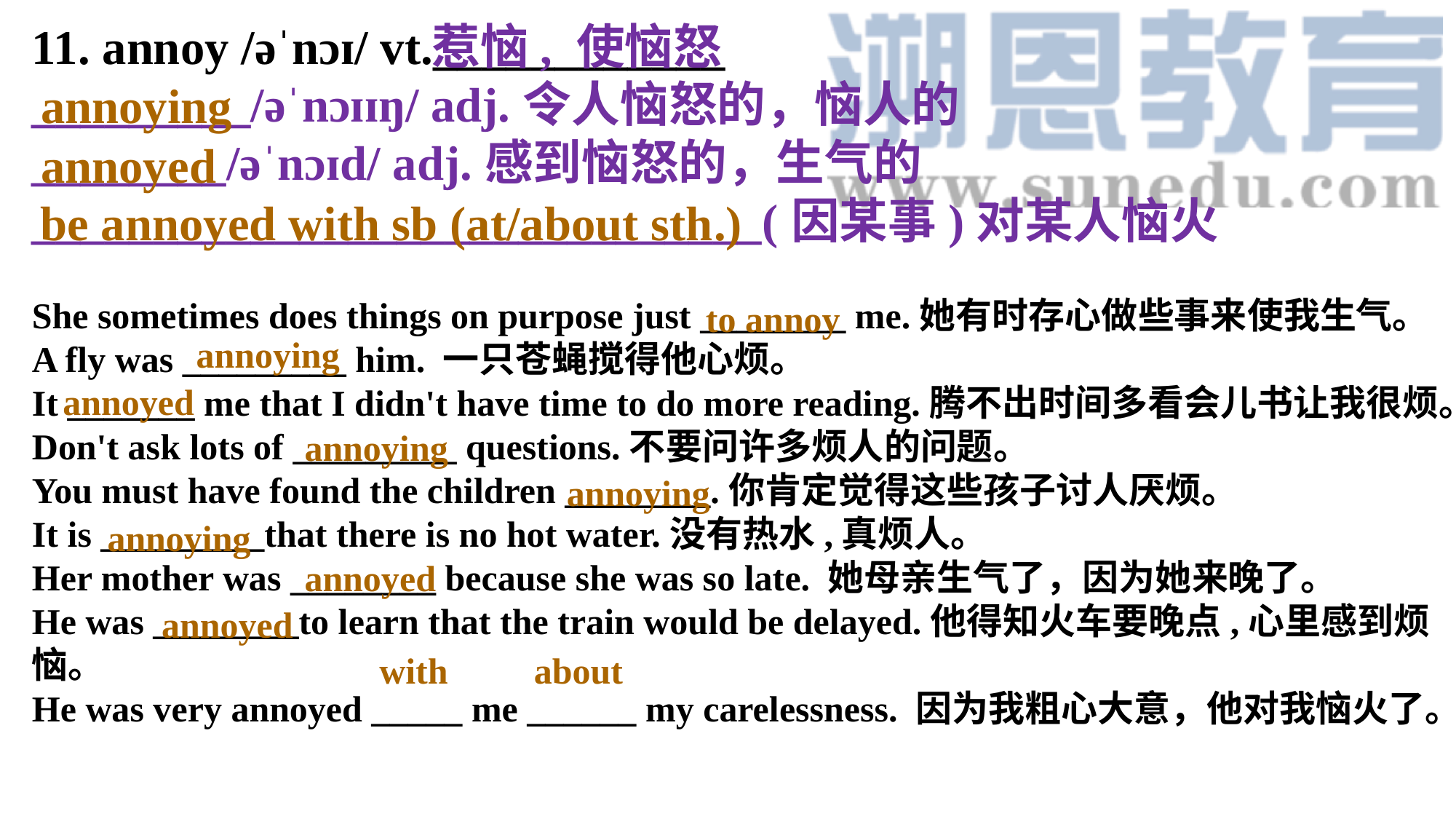

11. annoy /əˈnɔɪ/ vt.____________
_________/əˈnɔɪɪŋ/ adj.令人恼怒的，恼人的
________/əˈnɔɪd/ adj.感到恼怒的，生气的
______________________________(因某事)对某人恼火

She sometimes does things on purpose just ________ me.她有时存心做些事来使我生气。A fly was _________ him. 一只苍蝇搅得他心烦。It _______ me that I didn't have time to do more reading.腾不出时间多看会儿书让我很烦。Don't ask lots of _________ questions.不要问许多烦人的问题。You must have found the children ________.你肯定觉得这些孩子讨人厌烦。It is _________that there is no hot water.没有热水,真烦人。Her mother was ________ because she was so late. 她母亲生气了，因为她来晚了。He was ________to learn that the train would be delayed.他得知火车要晚点,心里感到烦恼。He was very annoyed _____ me ______ my carelessness. 因为我粗心大意，他对我恼火了。
惹恼, 使恼怒
annoying
annoyed
be annoyed with sb (at/about sth.)
to annoy
annoying
annoyed
annoying
annoying
annoying
annoyed
annoyed
with
about